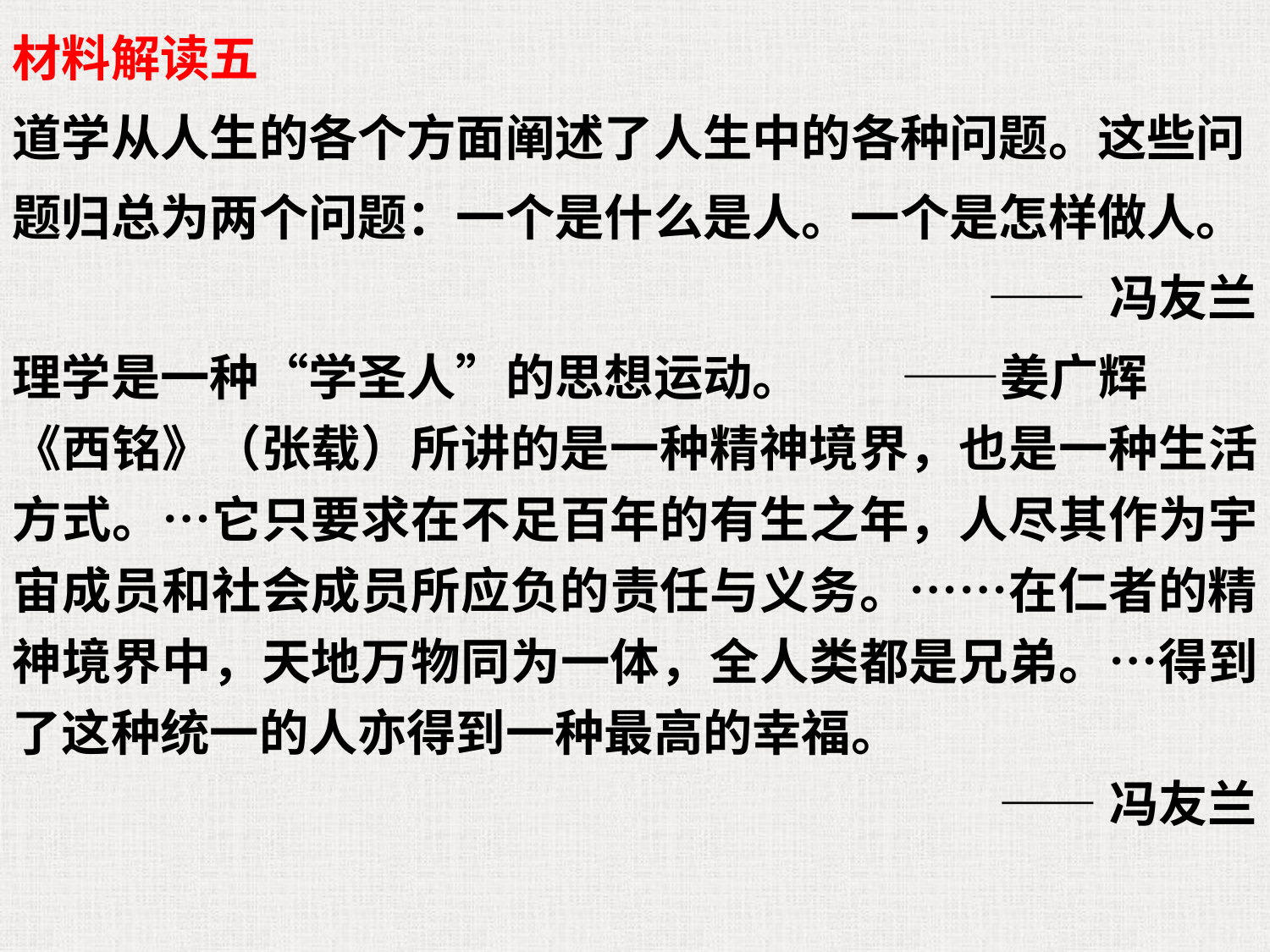

材料解读五
道学从人生的各个方面阐述了人生中的各种问题。这些问题归总为两个问题：一个是什么是人。一个是怎样做人。
—— 冯友兰
理学是一种“学圣人”的思想运动。	——姜广辉
《西铭》（张载）所讲的是一种精神境界，也是一种生活方式。…它只要求在不足百年的有生之年，人尽其作为宇宙成员和社会成员所应负的责任与义务。……在仁者的精神境界中，天地万物同为一体，全人类都是兄弟。…得到了这种统一的人亦得到一种最高的幸福。
——冯友兰